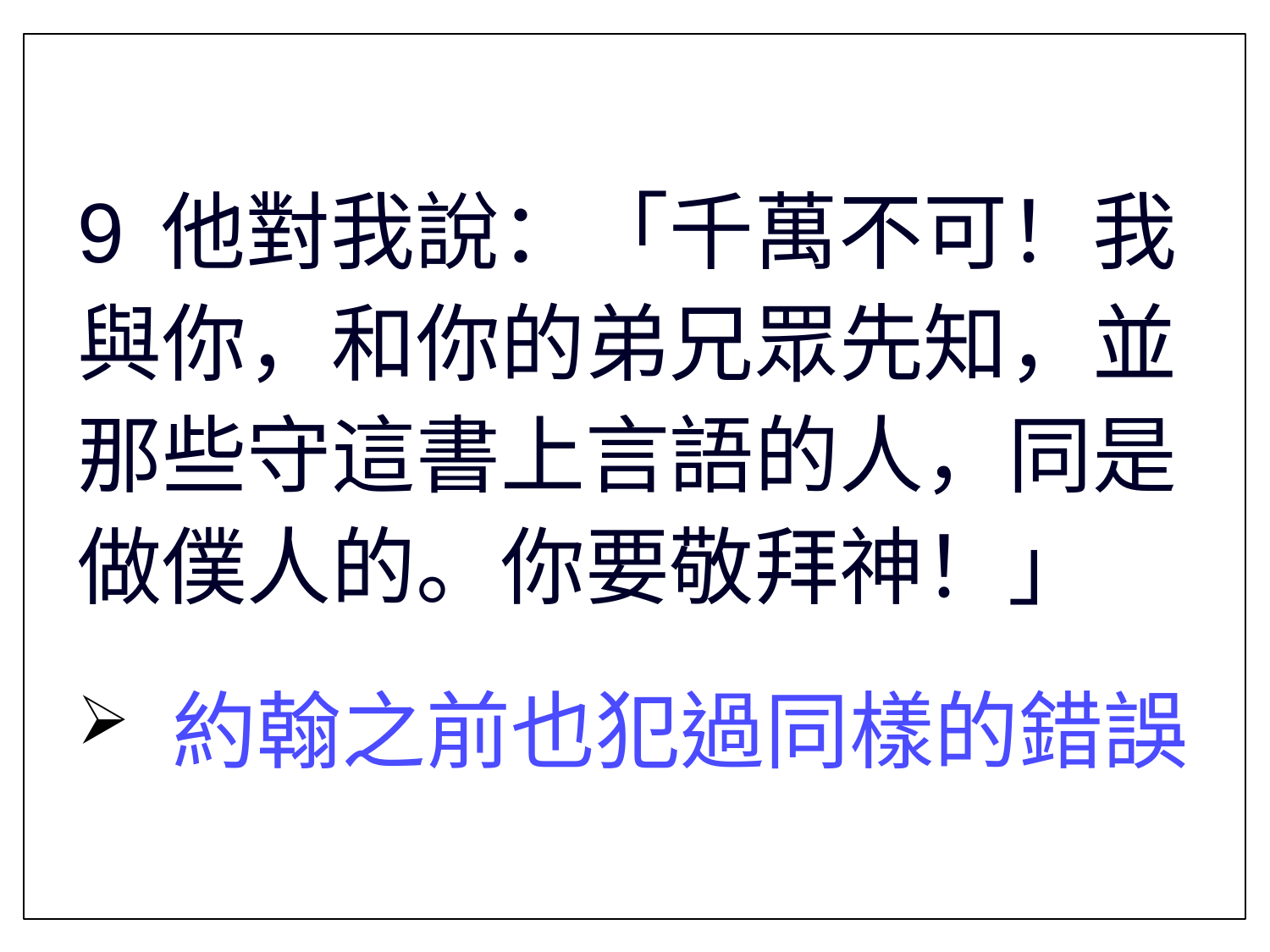

9 他對我說：「千萬不可！我與你，和你的弟兄眾先知，並那些守這書上言語的人，同是做僕人的。你要敬拜神！」
約翰之前也犯過同樣的錯誤